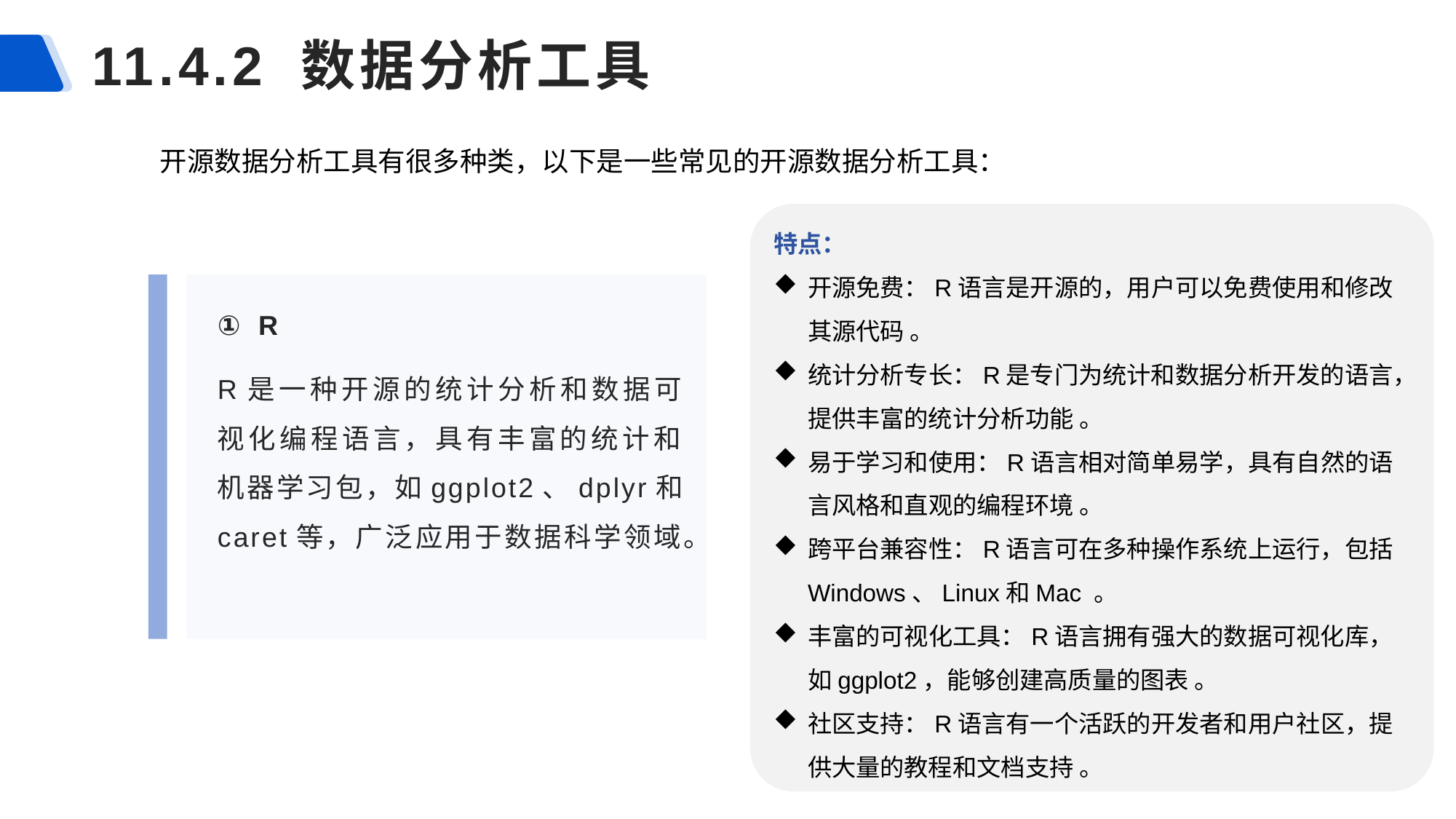

# 11.4.2 数据分析工具
开源数据分析工具有很多种类，以下是一些常见的开源数据分析工具：
特点：
开源免费：R语言是开源的，用户可以免费使用和修改其源代码 。
统计分析专长：R是专门为统计和数据分析开发的语言，提供丰富的统计分析功能 。
易于学习和使用：R语言相对简单易学，具有自然的语言风格和直观的编程环境 。
跨平台兼容性：R语言可在多种操作系统上运行，包括Windows、Linux和Mac 。
丰富的可视化工具：R语言拥有强大的数据可视化库，如ggplot2，能够创建高质量的图表 。
社区支持：R语言有一个活跃的开发者和用户社区，提供大量的教程和文档支持 。

R
R是一种开源的统计分析和数据可视化编程语言，具有丰富的统计和机器学习包，如ggplot2、dplyr和caret等，广泛应用于数据科学领域。